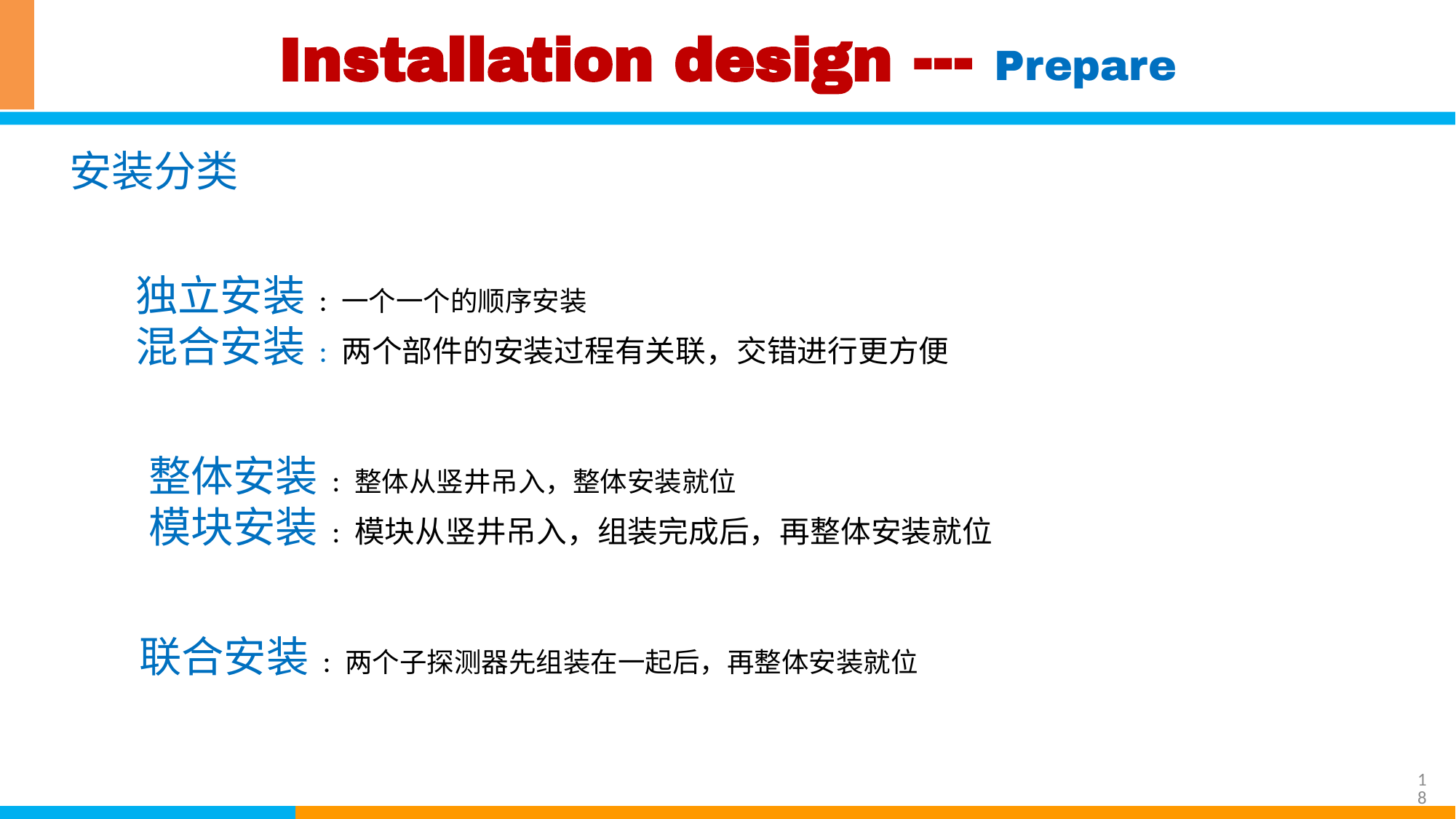

# Installation design --- Prepare
安装分类
独立安装 : 一个一个的顺序安装
混合安装 : 两个部件的安装过程有关联，交错进行更方便
整体安装 : 整体从竖井吊入，整体安装就位
模块安装 : 模块从竖井吊入，组装完成后，再整体安装就位
联合安装 : 两个子探测器先组装在一起后，再整体安装就位
18